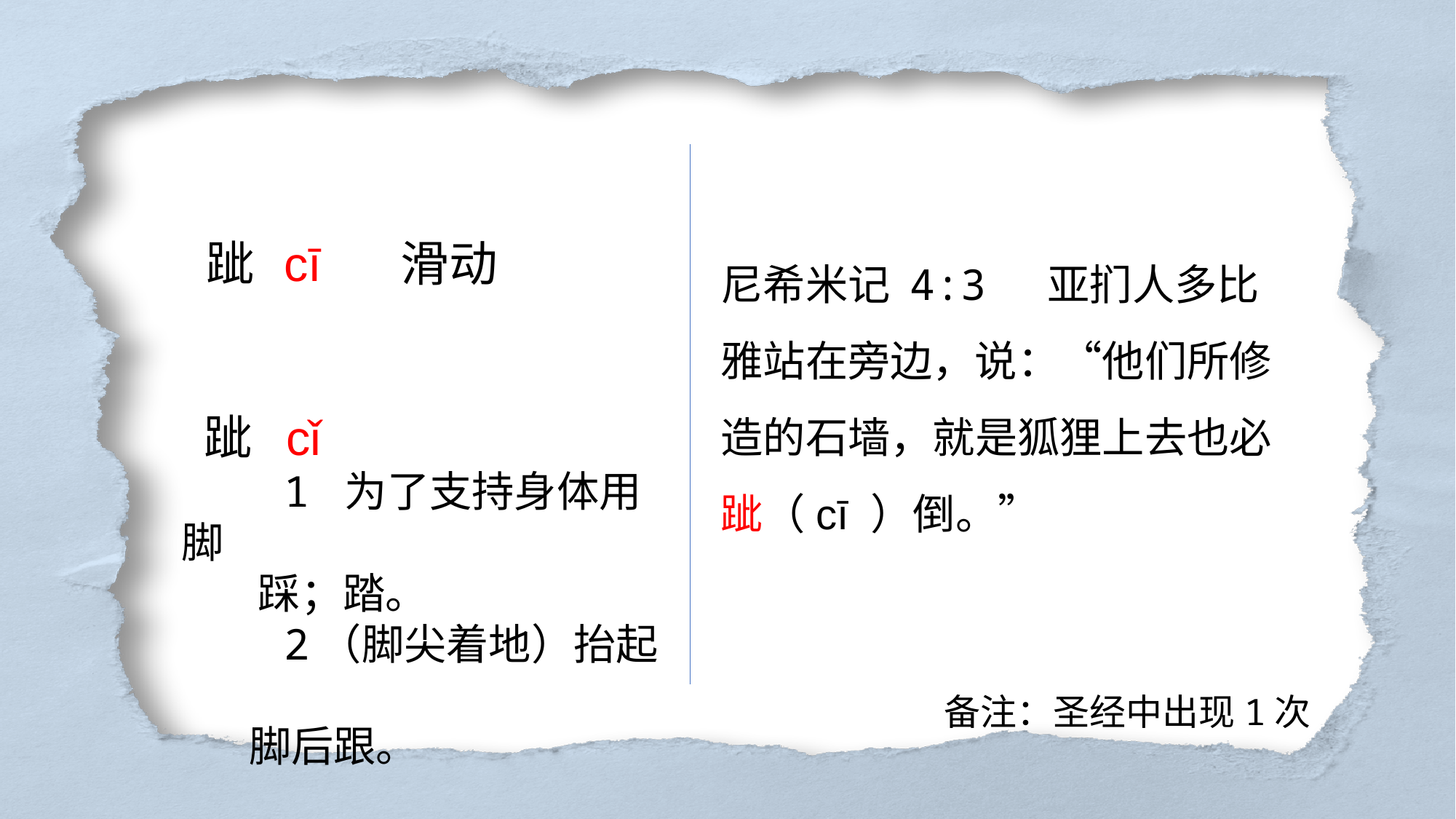

尼希米记 4:3  亚扪人多比雅站在旁边，说：“他们所修造的石墙，就是狐狸上去也必跐（cī ）倒。”
跐  cī     滑动

 跐  cǐ
    1 为了支持身体用脚
       踩；踏。
    2（脚尖着地）抬起
      脚后跟。
备注：圣经中出现1次